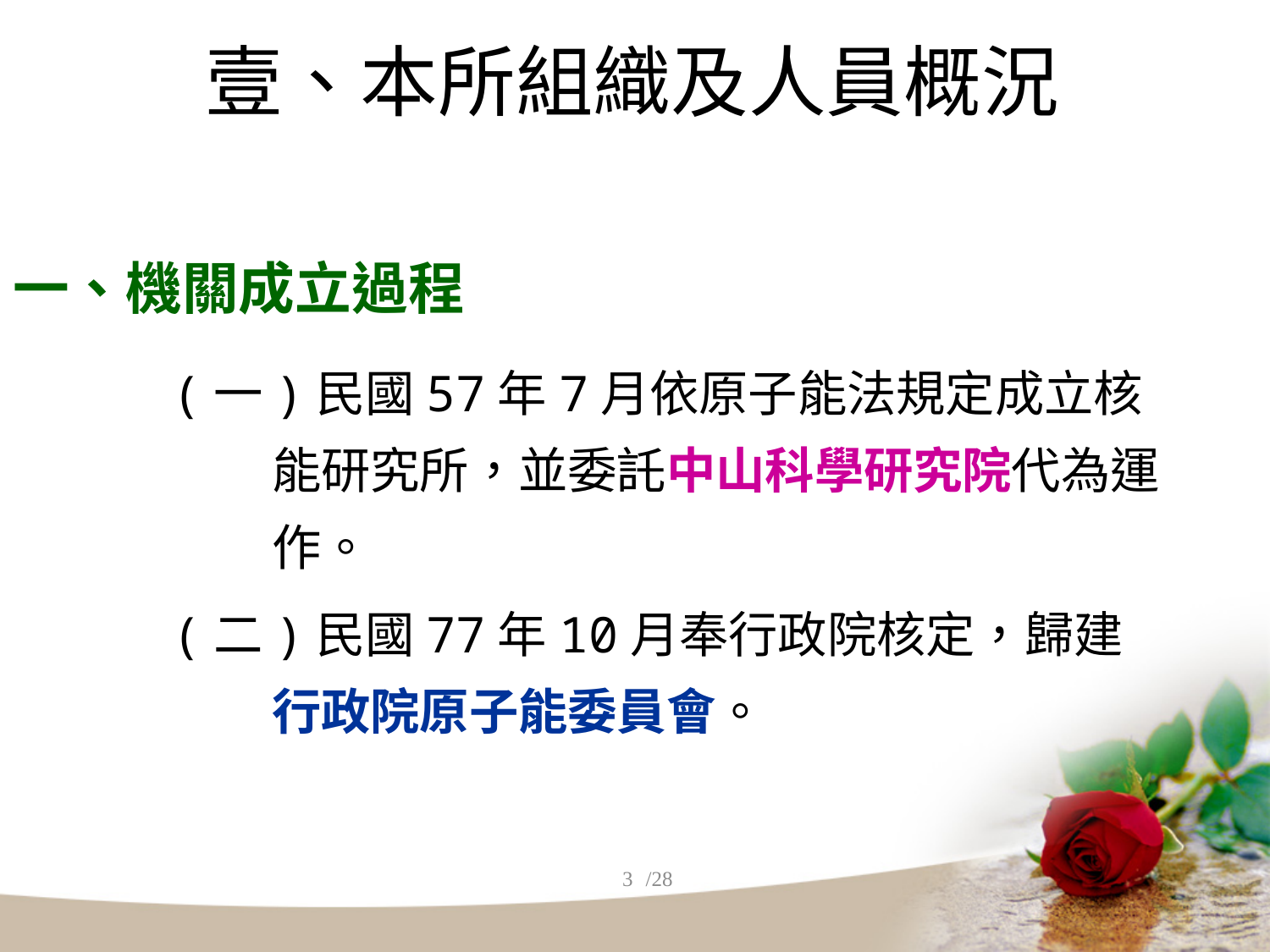

# 壹、本所組織及人員概況
一、機關成立過程

(一)民國57年7月依原子能法規定成立核能研究所，並委託中山科學研究院代為運作。
(二)民國77年10月奉行政院核定，歸建行政院原子能委員會。
3
/28